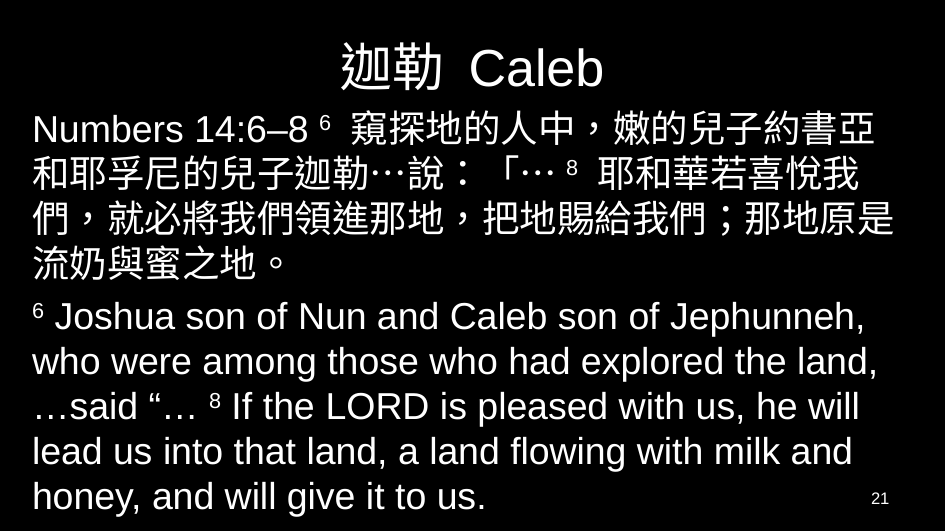

# 迦勒 Caleb
Numbers 14:6–8 6 窺探地的人中，嫩的兒子約書亞和耶孚尼的兒子迦勒…說：「…8 耶和華若喜悅我們，就必將我們領進那地，把地賜給我們；那地原是流奶與蜜之地。
6 Joshua son of Nun and Caleb son of Jephunneh, who were among those who had explored the land, …said “… 8 If the Lord is pleased with us, he will lead us into that land, a land flowing with milk and honey, and will give it to us.

21